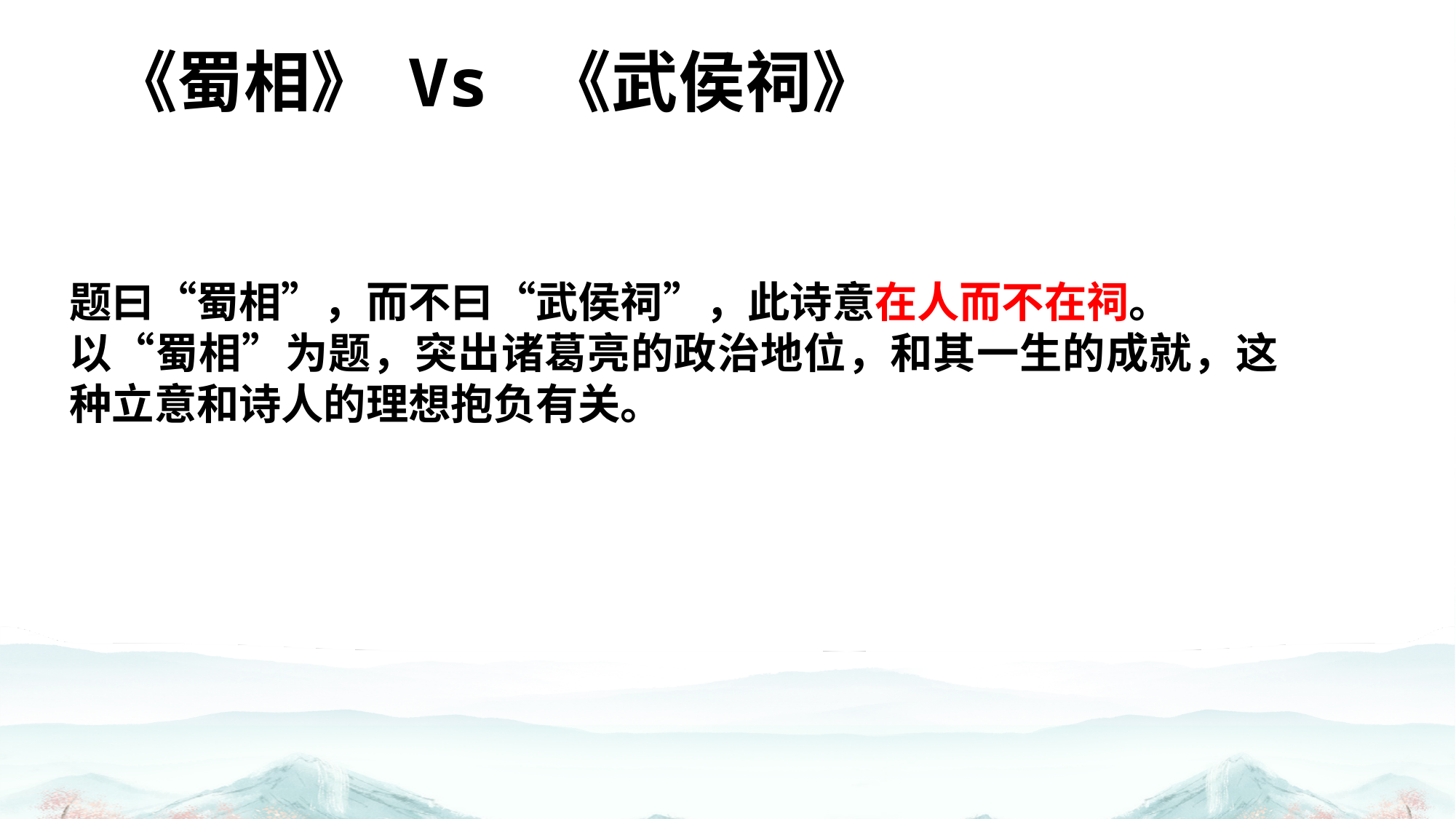

《蜀相》 Vs 《武侯祠》
题曰“蜀相”，而不曰“武侯祠”，此诗意在人而不在祠。
以“蜀相”为题，突出诸葛亮的政治地位，和其一生的成就，这种立意和诗人的理想抱负有关。